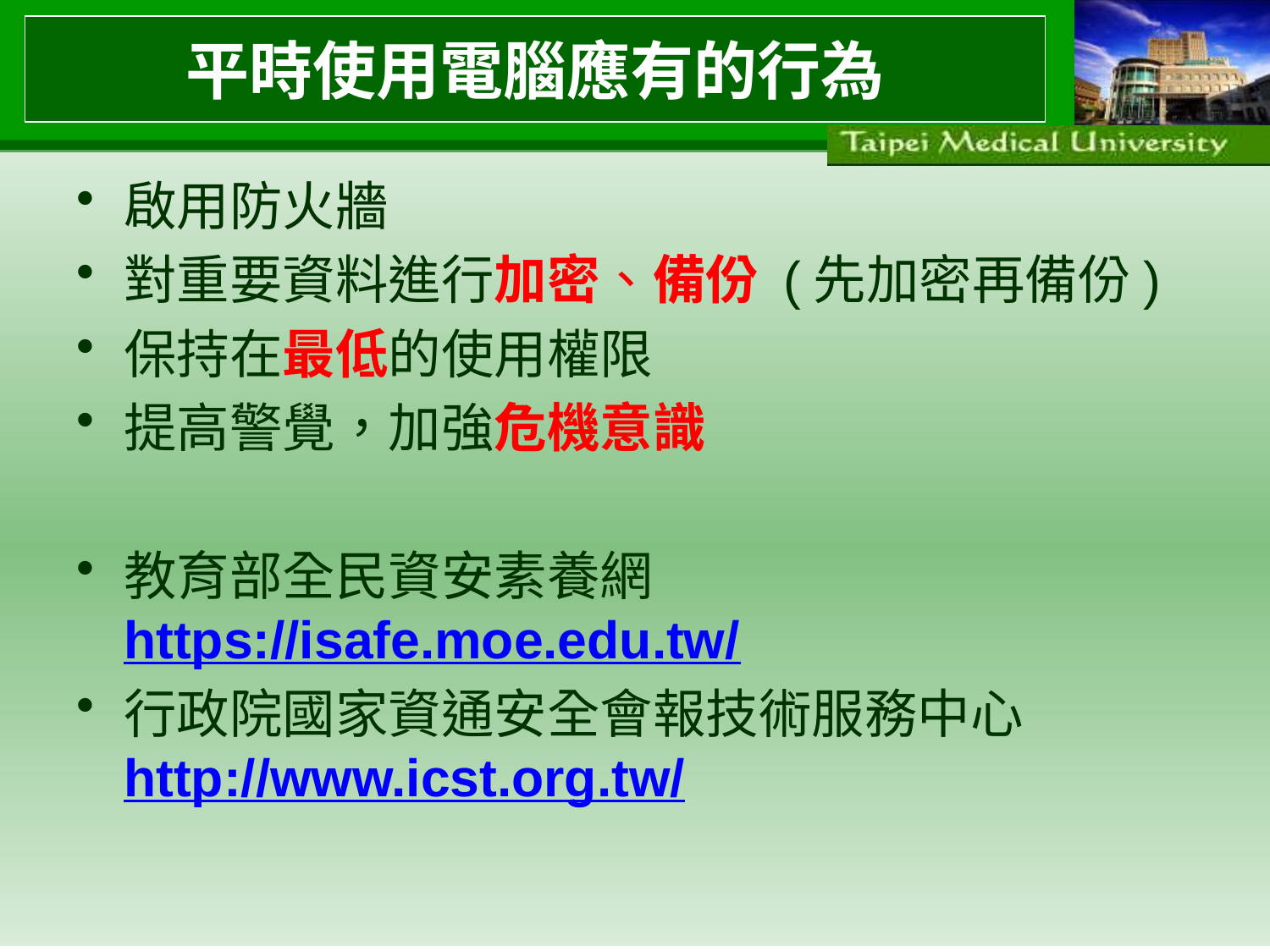

# 平時使用電腦應有的行為
啟用防火牆
對重要資料進行加密、備份 (先加密再備份)
保持在最低的使用權限
提高警覺，加強危機意識

教育部全民資安素養網
https://isafe.moe.edu.tw/
行政院國家資通安全會報技術服務中心
http://www.icst.org.tw/